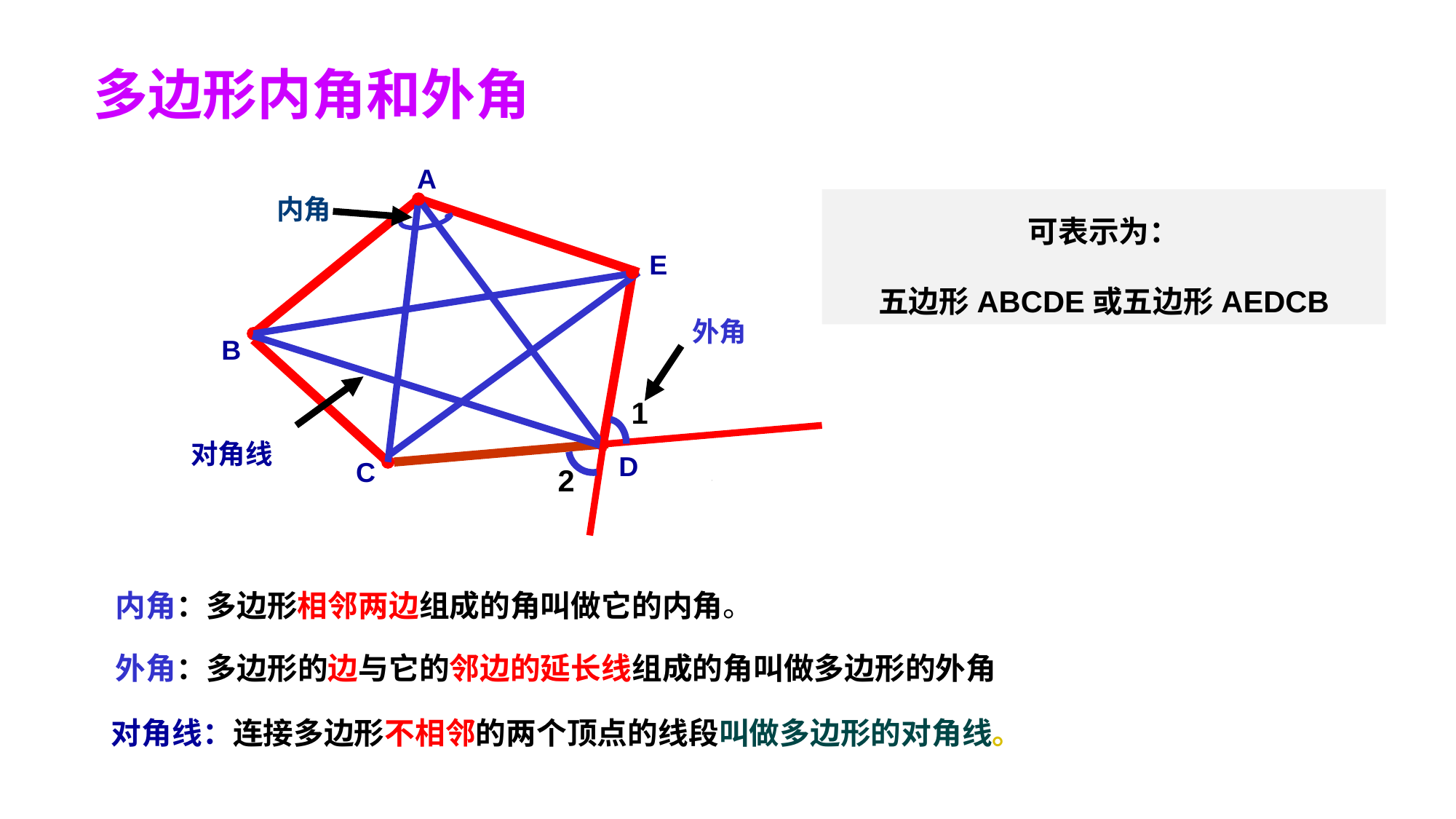

多边形内角和外角
A
内角

E

外角

B

1

对角线

D
C

2

可表示为：
五边形ABCDE或五边形AEDCB
内角：多边形相邻两边组成的角叫做它的内角。
外角：多边形的边与它的邻边的延长线组成的角叫做多边形的外角
对角线：连接多边形不相邻的两个顶点的线段叫做多边形的对角线。